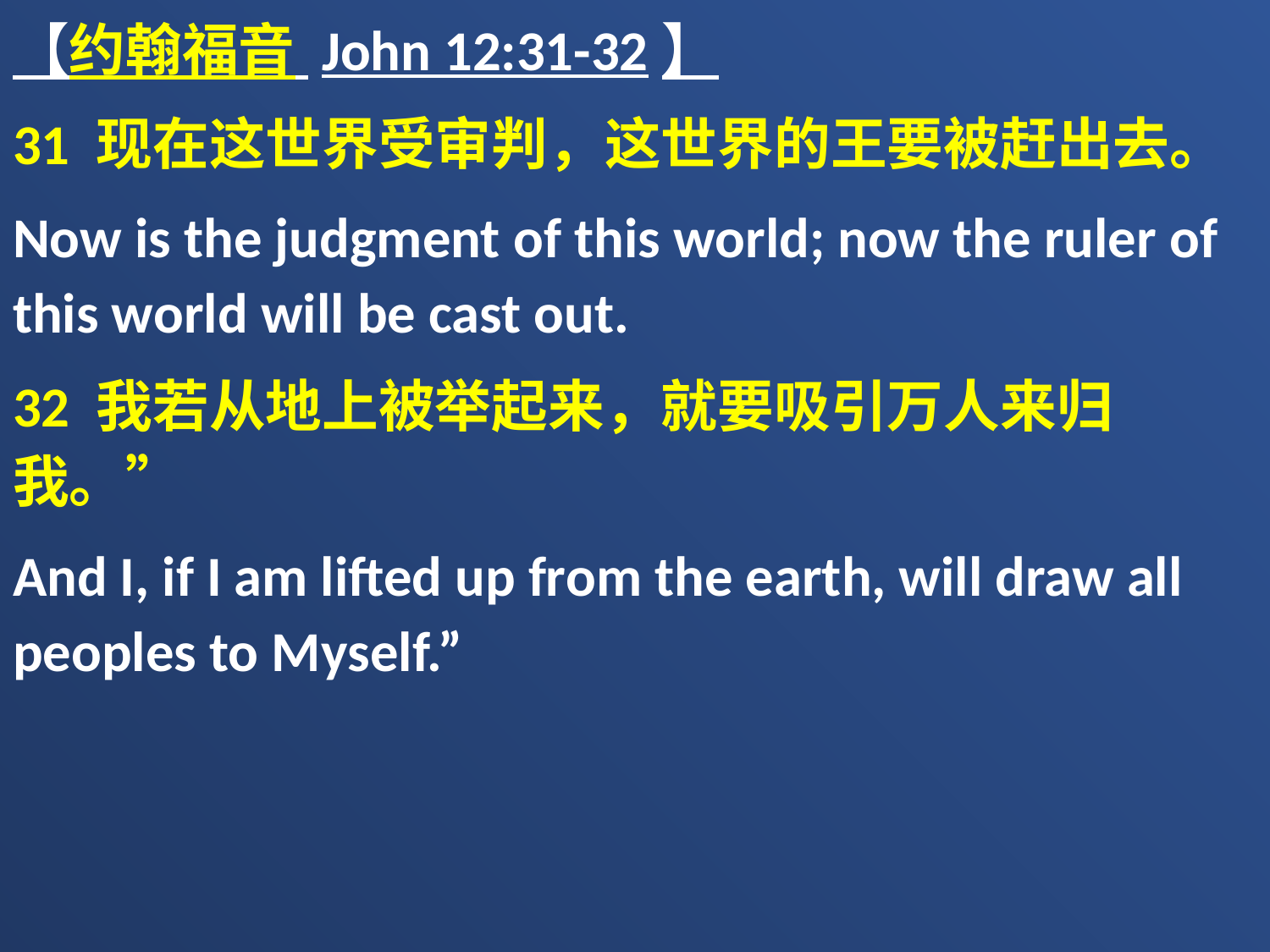

【约翰福音 John 12:31-32】
31 现在这世界受审判，这世界的王要被赶出去。
Now is the judgment of this world; now the ruler of this world will be cast out.
32 我若从地上被举起来，就要吸引万人来归我。”
And I, if I am lifted up from the earth, will draw all peoples to Myself.”